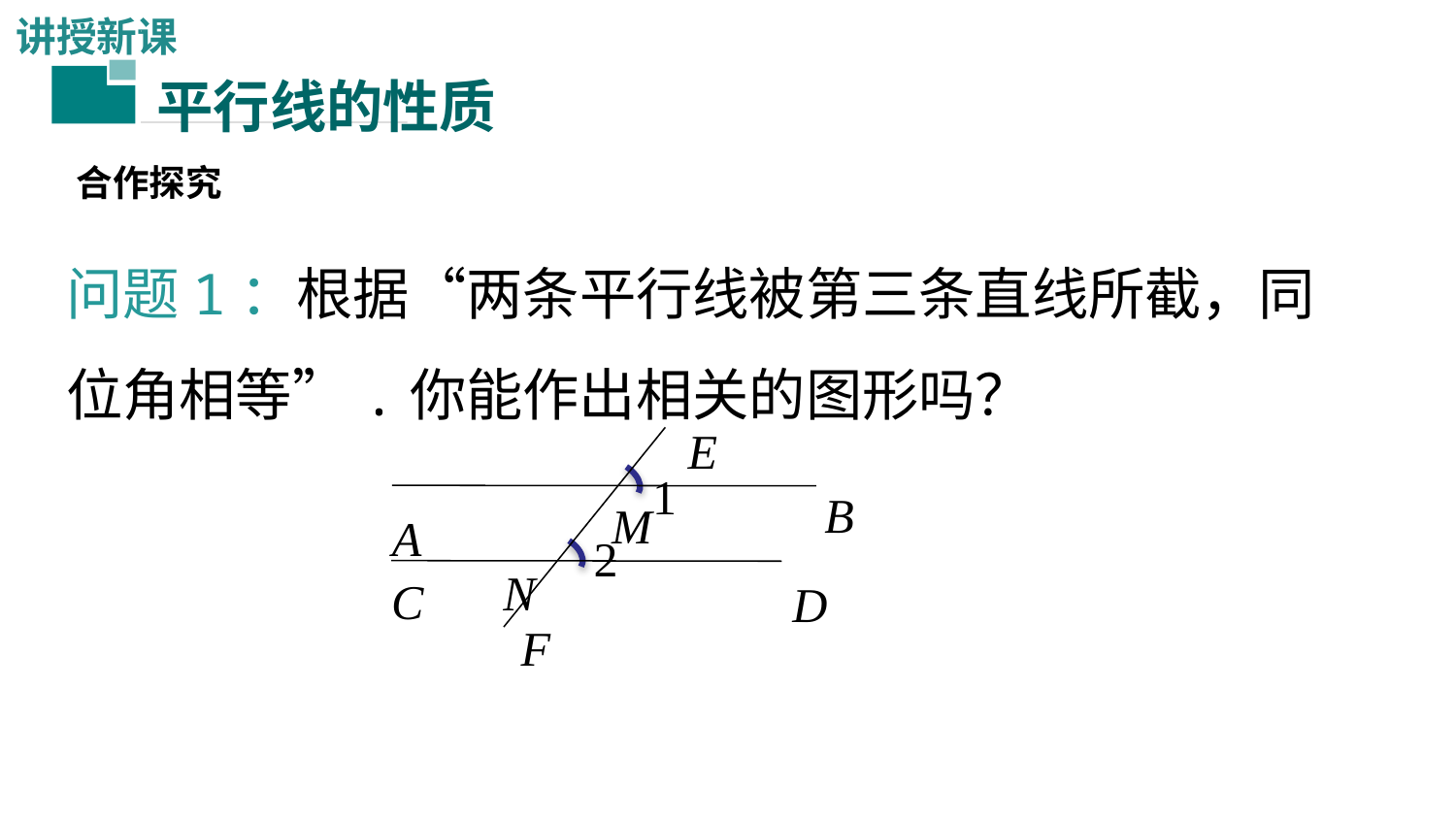

讲授新课

平行线的性质

合作探究
问题1：根据“两条平行线被第三条直线所截，同位角相等”.你能作出相关的图形吗？
E
1
B
M
A
2
N
C
D
F